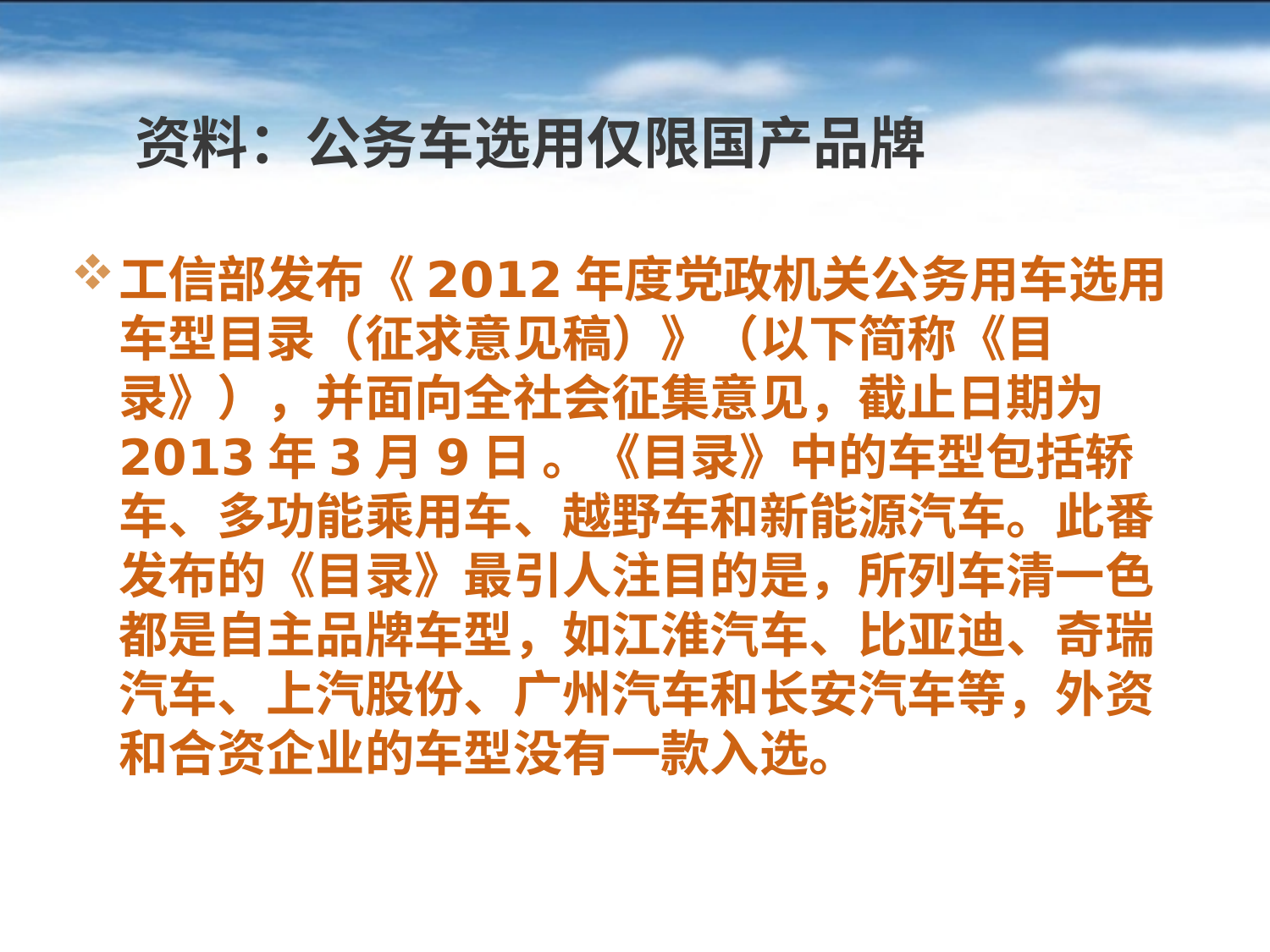

# 资料：公务车选用仅限国产品牌
工信部发布《2012年度党政机关公务用车选用车型目录（征求意见稿）》（以下简称《目录》），并面向全社会征集意见，截止日期为2013年3月9日 。《目录》中的车型包括轿车、多功能乘用车、越野车和新能源汽车。此番发布的《目录》最引人注目的是，所列车清一色都是自主品牌车型，如江淮汽车、比亚迪、奇瑞汽车、上汽股份、广州汽车和长安汽车等，外资和合资企业的车型没有一款入选。